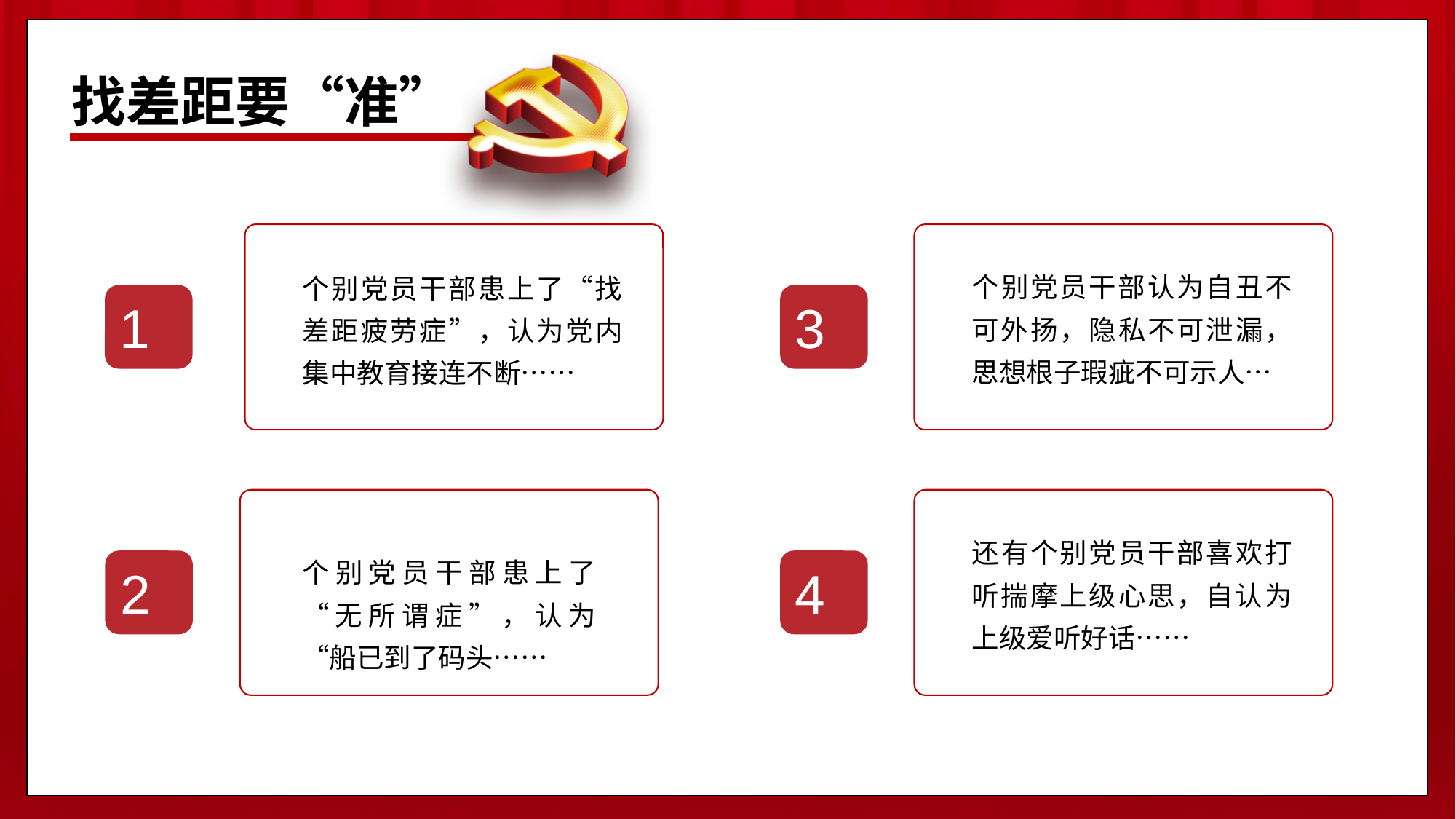

找差距要“准”

个别党员干部认为自丑不可外扬，隐私不可泄漏，思想根子瑕疵不可示人…
个别党员干部患上了“找差距疲劳症”，认为党内集中教育接连不断……
3
1

还有个别党员干部喜欢打听揣摩上级心思，自认为上级爱听好话……
个别党员干部患上了“无所谓症”，认为“船已到了码头……
2
4